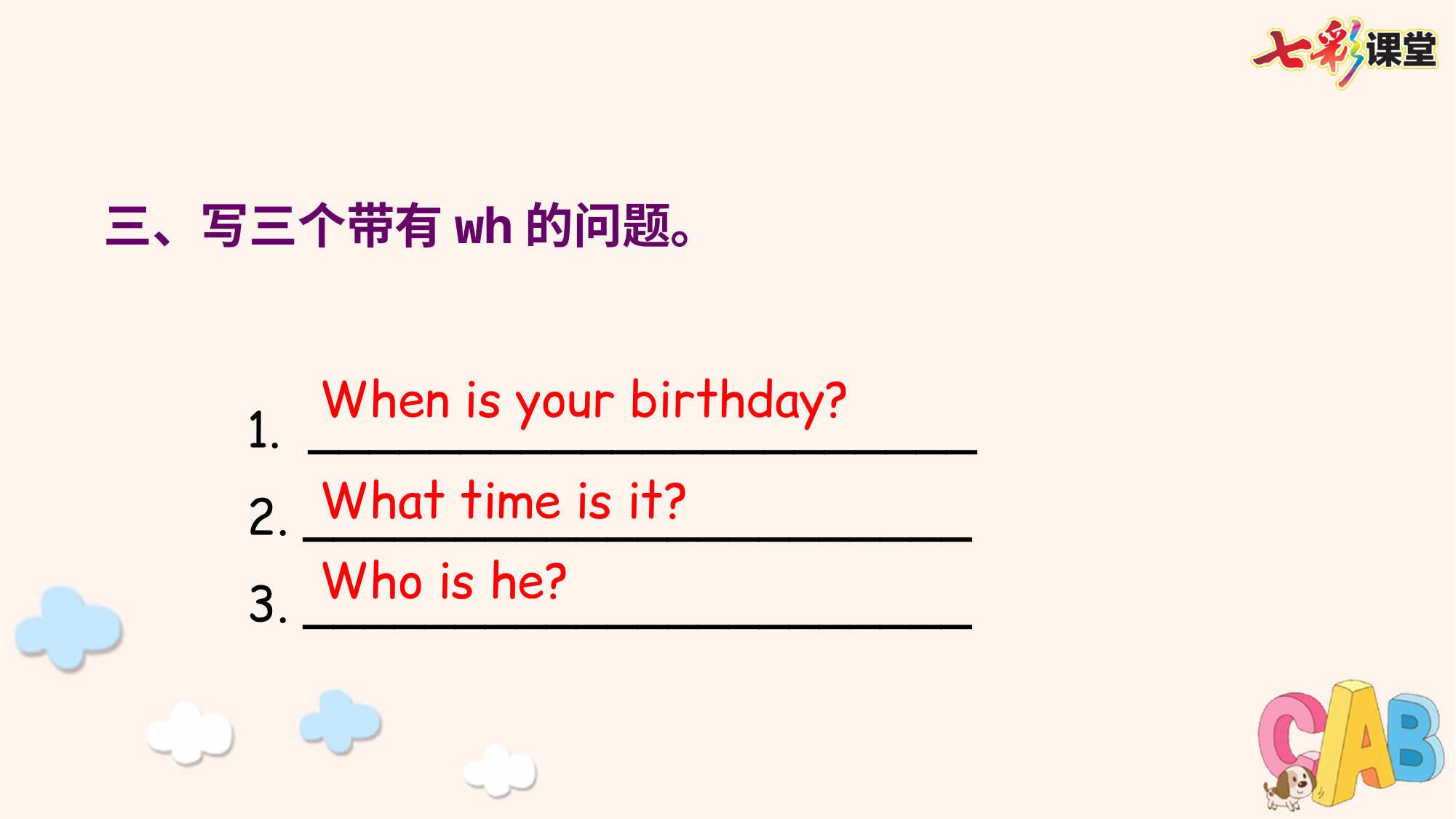

三、写三个带有wh的问题。
______________________
2. ______________________
3. ______________________
When is your birthday?
What time is it?
Who is he?